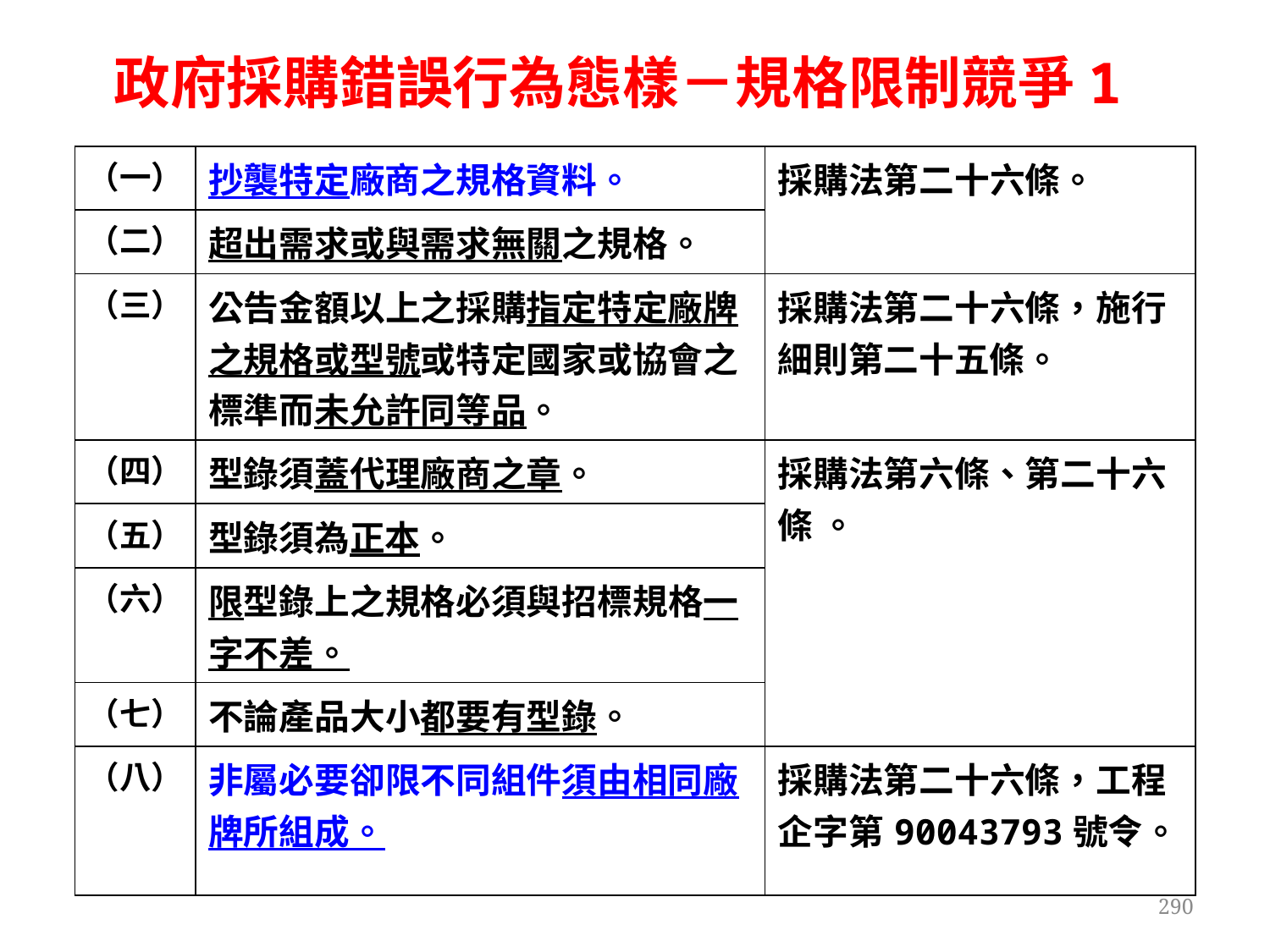

# 政府採購錯誤行為態樣－規格限制競爭1
| （一） | 抄襲特定廠商之規格資料。 | 採購法第二十六條。 |
| --- | --- | --- |
| （二） | 超出需求或與需求無關之規格。 |  |
| （三） | 公告金額以上之採購指定特定廠牌之規格或型號或特定國家或協會之標準而未允許同等品。 | 採購法第二十六條，施行細則第二十五條。 |
| （四） | 型錄須蓋代理廠商之章。 | 採購法第六條、第二十六條 。 |
| （五） | 型錄須為正本。 |  |
| （六） | 限型錄上之規格必須與招標規格一字不差。 |  |
| （七） | 不論產品大小都要有型錄。 |  |
| （八） | 非屬必要卻限不同組件須由相同廠牌所組成。 | 採購法第二十六條，工程企字第90043793號令。 |
290